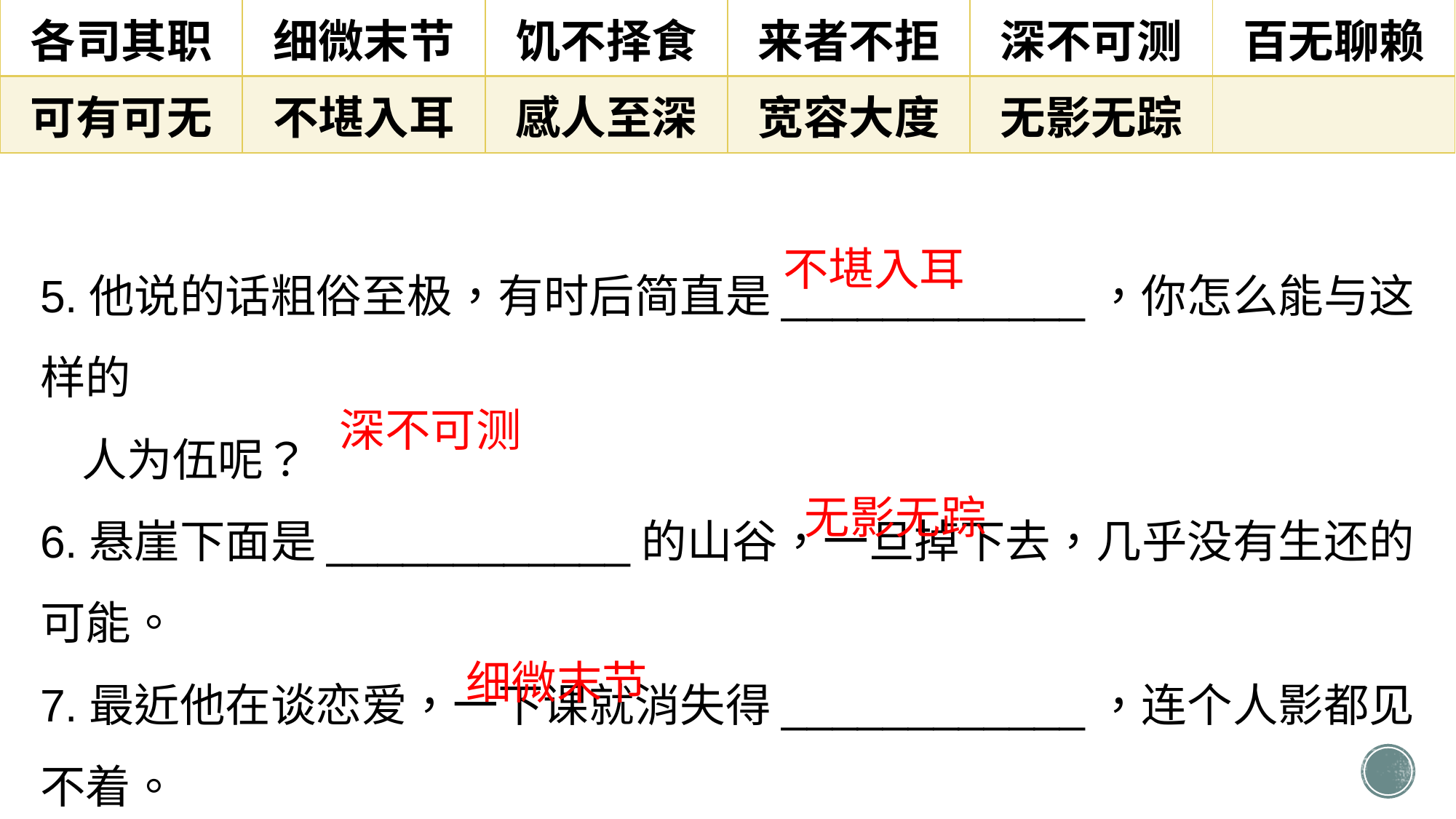

| 各司其职 | 细微末节 | 饥不择食 | 来者不拒 | 深不可测 | 百无聊赖 |
| --- | --- | --- | --- | --- | --- |
| 可有可无 | 不堪入耳 | 感人至深 | 宽容大度 | 无影无踪 |  |
5.他说的话粗俗至极，有时后简直是____________，你怎么能与这样的
   人为伍呢？
6.悬崖下面是____________的山谷，一旦掉下去，几乎没有生还的可能。
7.最近他在谈恋爱，一下课就消失得____________，连个人影都见不着。
8.他在学习上对自己的要求非常严格，每一个问题都要搞得清清楚楚，
   连标点符号这样的____________也不放过。
不堪入耳
深不可测
无影无踪
细微末节